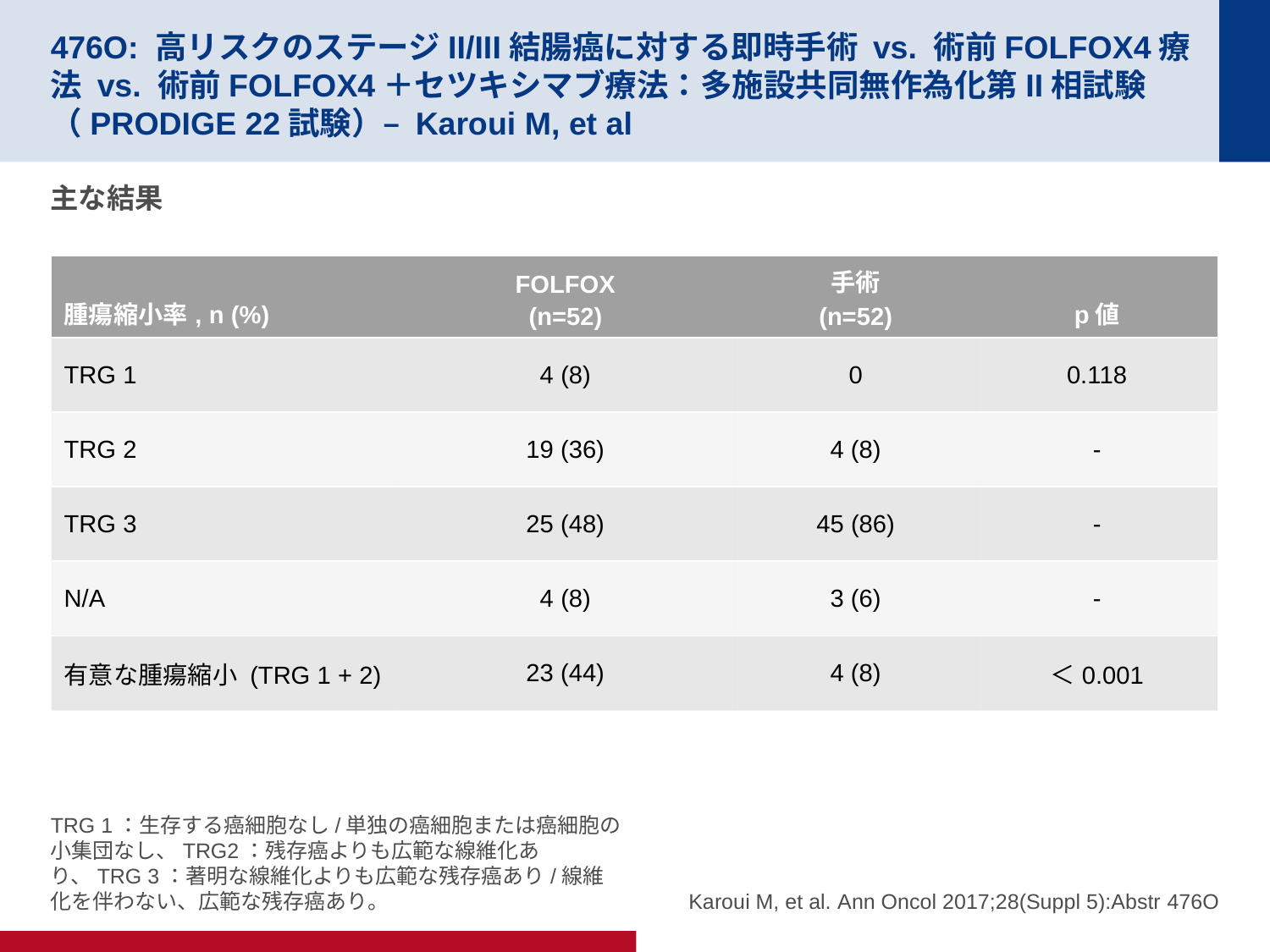

# 476O: 高リスクのステージII/III結腸癌に対する即時手術 vs. 術前FOLFOX4療法 vs. 術前FOLFOX4＋セツキシマブ療法：多施設共同無作為化第II相試験（PRODIGE 22試験）– Karoui M, et al
主な結果

| 腫瘍縮小率, n (%) | FOLFOX (n=52) | 手術 (n=52) | p値 |
| --- | --- | --- | --- |
| TRG 1 | 4 (8) | 0 | 0.118 |
| TRG 2 | 19 (36) | 4 (8) | - |
| TRG 3 | 25 (48) | 45 (86) | - |
| N/A | 4 (8) | 3 (6) | - |
| 有意な腫瘍縮小 (TRG 1 + 2) | 23 (44) | 4 (8) | ＜0.001 |
TRG 1：生存する癌細胞なし/単独の癌細胞または癌細胞の小集団なし、TRG2：残存癌よりも広範な線維化あり、TRG 3：著明な線維化よりも広範な残存癌あり/線維化を伴わない、広範な残存癌あり。
Karoui M, et al. Ann Oncol 2017;28(Suppl 5):Abstr 476O